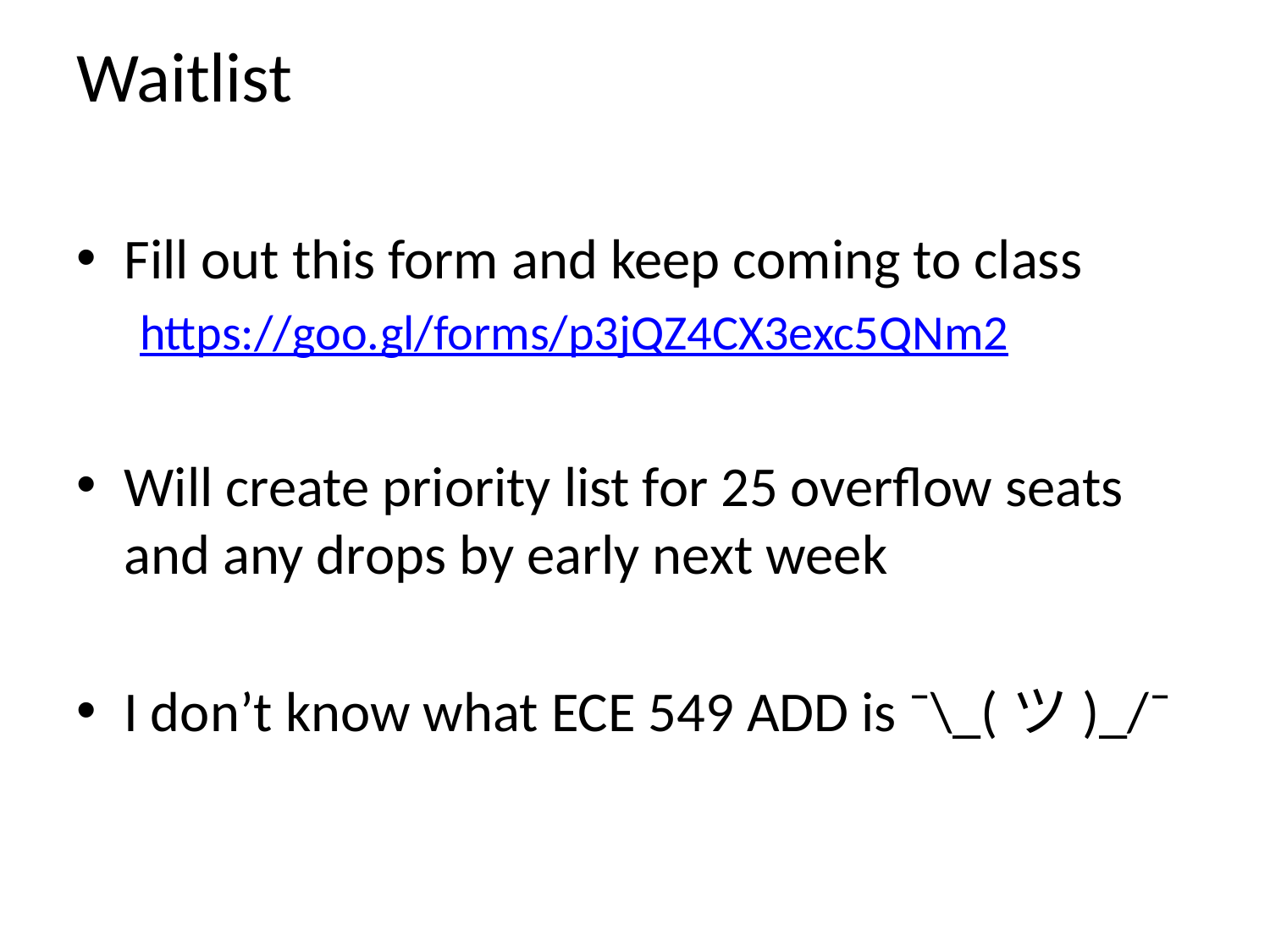

# Waitlist

Fill out this form and keep coming to class
https://goo.gl/forms/p3jQZ4CX3exc5QNm2

Will create priority list for 25 overflow seats and any drops by early next week

I don’t know what ECE 549 ADD is ¯\_(ツ)_/¯